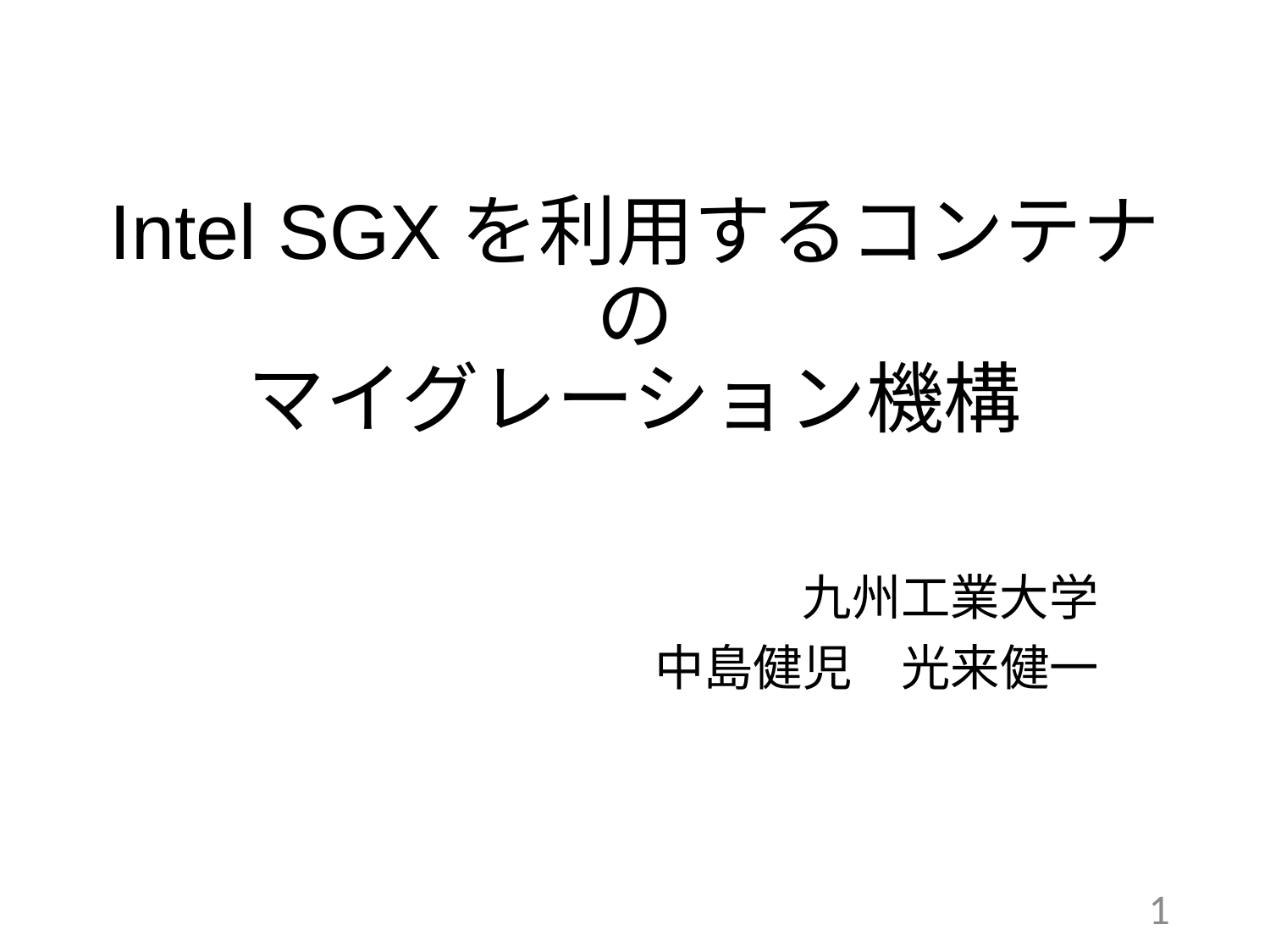

# Intel SGXを利用するコンテナの マイグレーション機構
九州工業大学
中島健児　光来健一
1